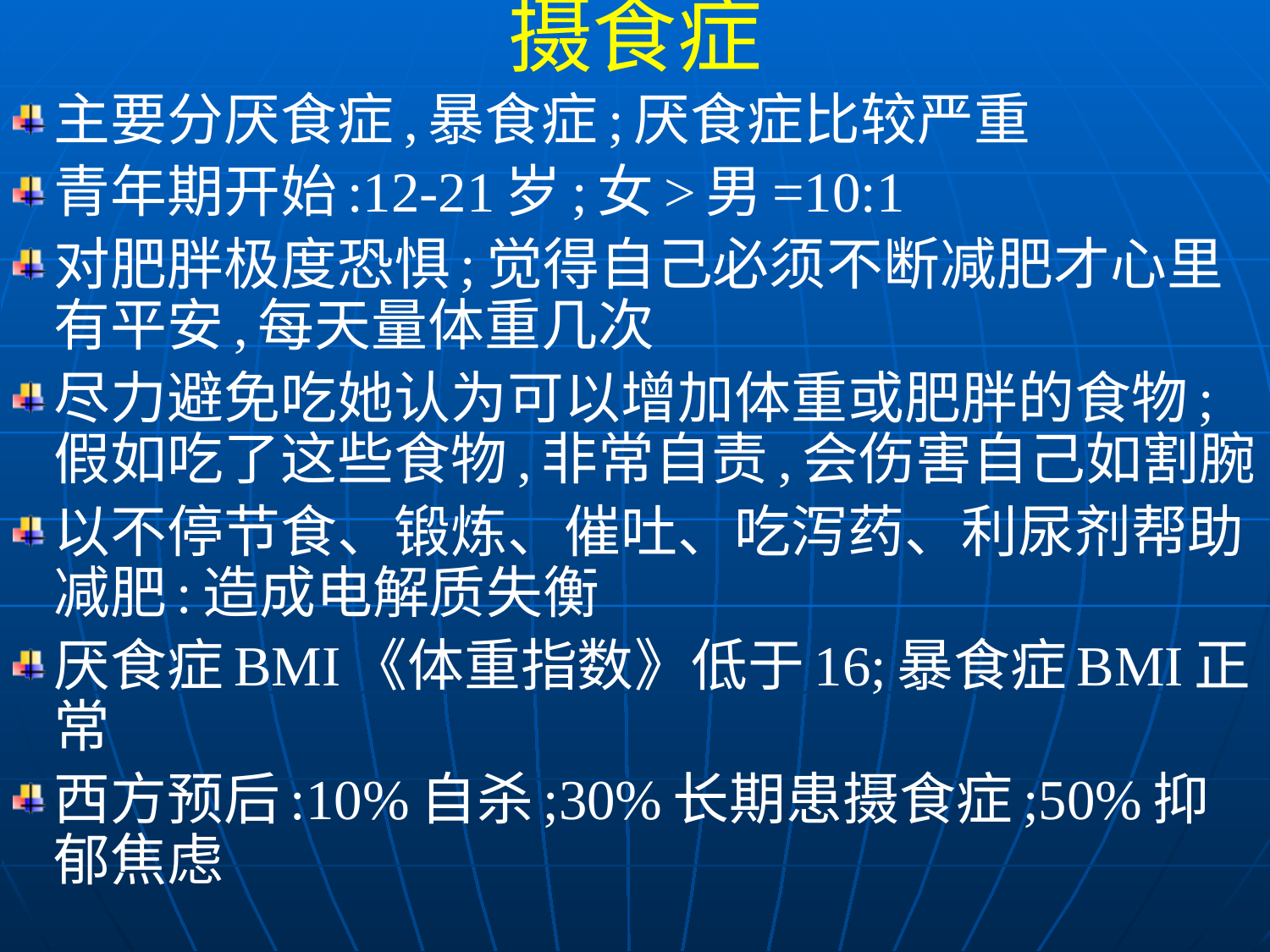

摄食症
主要分厌食症,暴食症;厌食症比较严重
青年期开始:12-21岁;女>男=10:1
对肥胖极度恐惧;觉得自己必须不断减肥才心里有平安,每天量体重几次
尽力避免吃她认为可以增加体重或肥胖的食物;假如吃了这些食物,非常自责,会伤害自己如割腕
以不停节食、锻炼、催吐、吃泻药、利尿剂帮助减肥:造成电解质失衡
厌食症BMI《体重指数》低于16;暴食症BMI正常
西方预后:10%自杀;30%长期患摄食症;50%抑郁焦虑